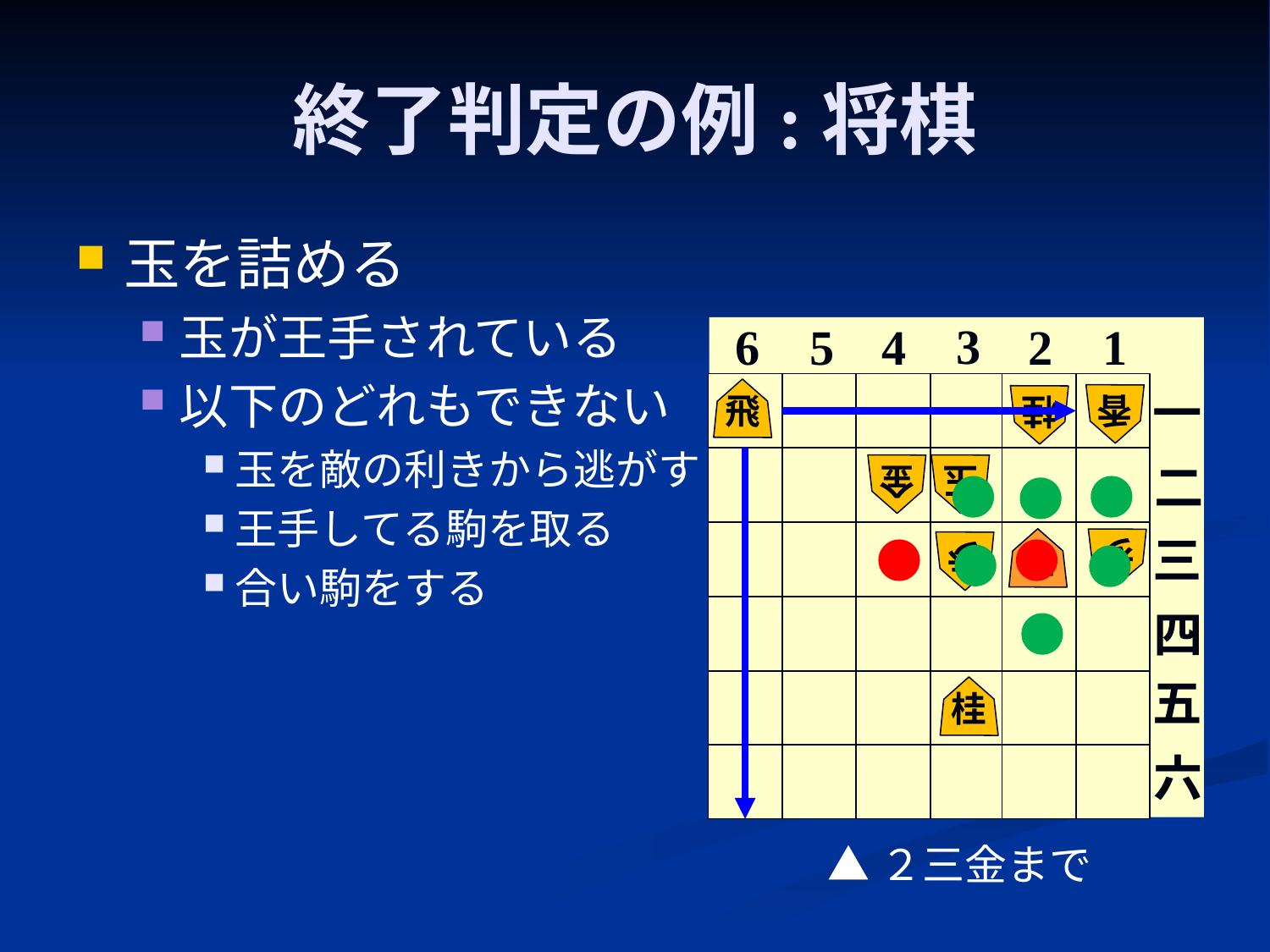

# 終了判定の例:将棋
玉を詰める
玉が王手されている
以下のどれもできない
玉を敵の利きから逃がす
王手してる駒を取る
合い駒をする

3
5
1
4
6
2

一
飛
香
桂

二
金
玉

三

金
歩
歩

四
五

桂
六

▲２三金まで